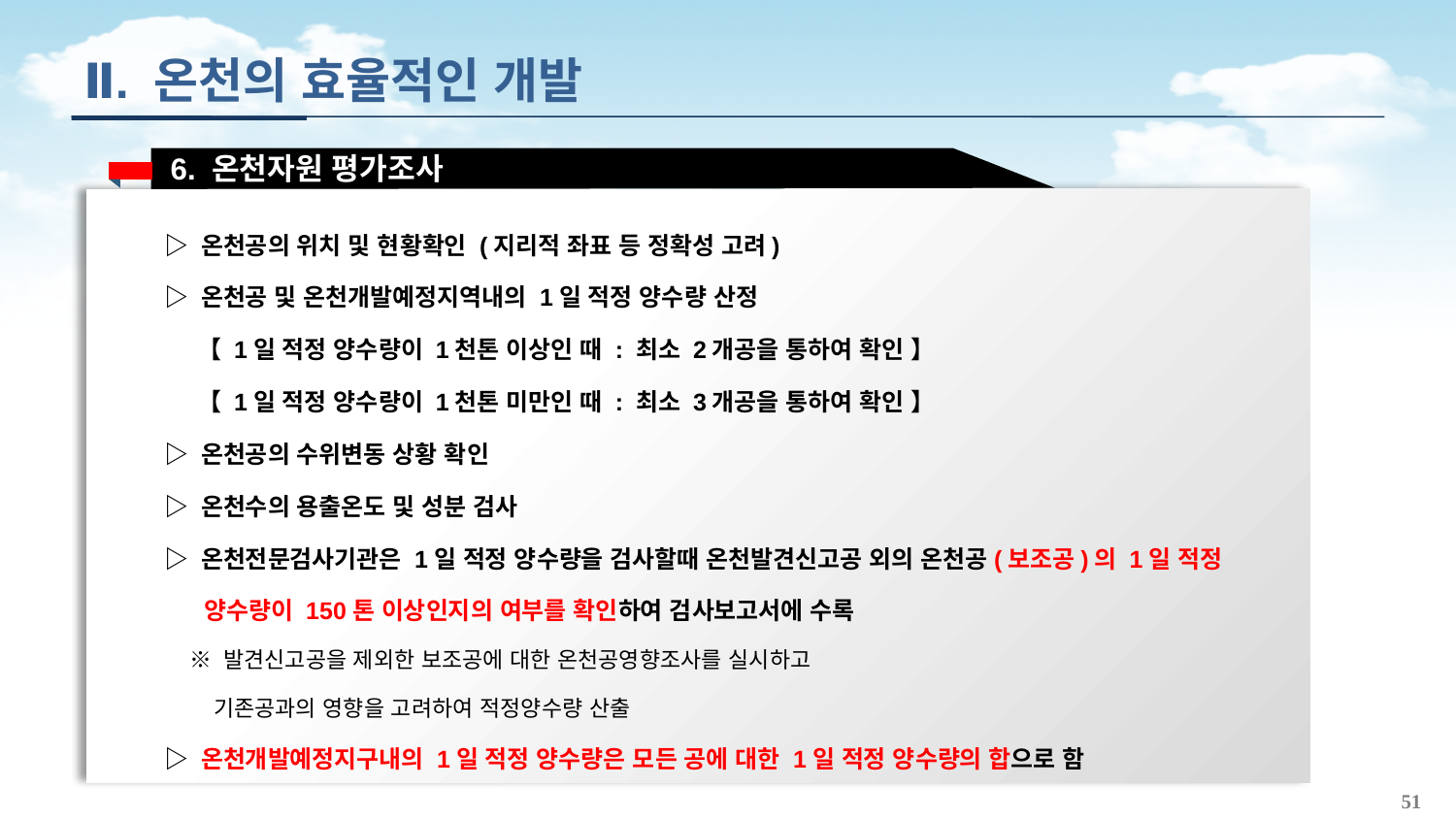

Ⅱ. 온천의 효율적인 개발
6. 온천자원 평가조사

▷ 온천공의 위치 및 현황확인 (지리적 좌표 등 정확성 고려)
▷ 온천공 및 온천개발예정지역내의 1일 적정 양수량 산정
    【 1일 적정 양수량이 1천톤 이상인 때 : 최소 2개공을 통하여 확인 】
    【 1일 적정 양수량이 1천톤 미만인 때 : 최소 3개공을 통하여 확인 】
▷ 온천공의 수위변동 상황 확인
▷ 온천수의 용출온도 및 성분 검사
▷ 온천전문검사기관은 1일 적정 양수량을 검사할때 온천발견신고공 외의 온천공(보조공)의 1일 적정
     양수량이 150톤 이상인지의 여부를 확인하여 검사보고서에 수록
    ※ 발견신고공을 제외한 보조공에 대한 온천공영향조사를 실시하고
       기존공과의 영향을 고려하여 적정양수량 산출
▷ 온천개발예정지구내의 1일 적정 양수량은 모든 공에 대한 1일 적정 양수량의 합으로 함
51